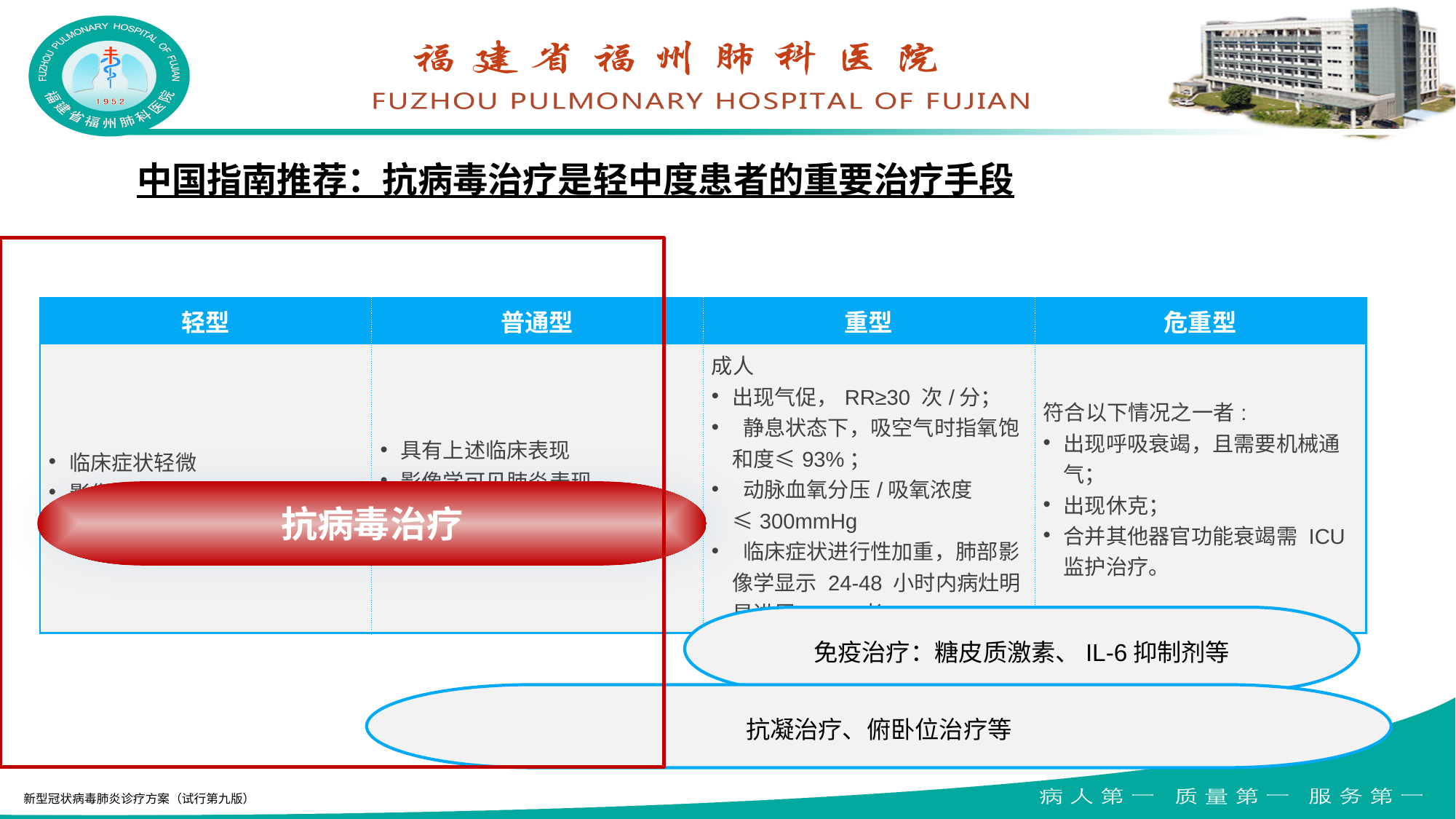

中国指南推荐：抗病毒治疗是轻中度患者的重要治疗手段

| 轻型 | 普通型 | 重型 | 危重型 |
| --- | --- | --- | --- |
| 临床症状轻微 影像学未见肺炎表现 | 具有上述临床表现 影像学可见肺炎表现 | 成人 出现气促，RR≥30 次/分； 静息状态下，吸空气时指氧饱和度≤93%； 动脉血氧分压/吸氧浓度≤300mmHg 临床症状进行性加重，肺部影像学显示 24-48 小时内病灶明显进展>50%者 | 符合以下情况之一者: 出现呼吸衰竭，且需要机械通气； 出现休克； 合并其他器官功能衰竭需 ICU 监护治疗。 |
抗病毒治疗
免疫治疗：糖皮质激素、IL-6抑制剂等
抗凝治疗、俯卧位治疗等
新型冠状病毒肺炎诊疗方案（试行第九版）